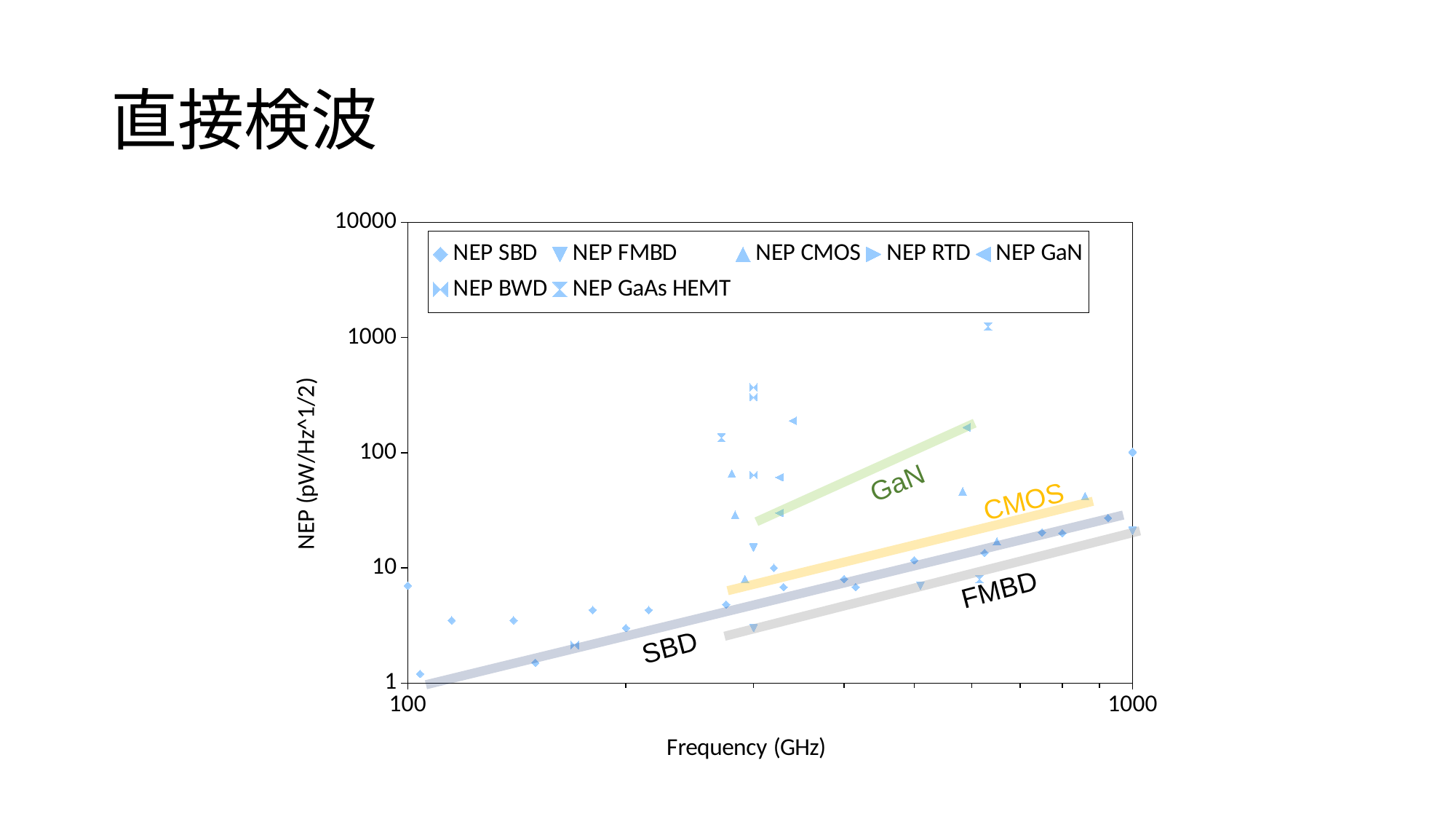

# 直接検波

### Chart

| Category | NEP SBD | NEP FMBD | NEP CMOS | NEP RTD | NEP GaN | NEP BWD | NEP GaAs HEMT |
|---|---|---|---|---|---|---|---|
GaN
CMOS
FMBD
SBD